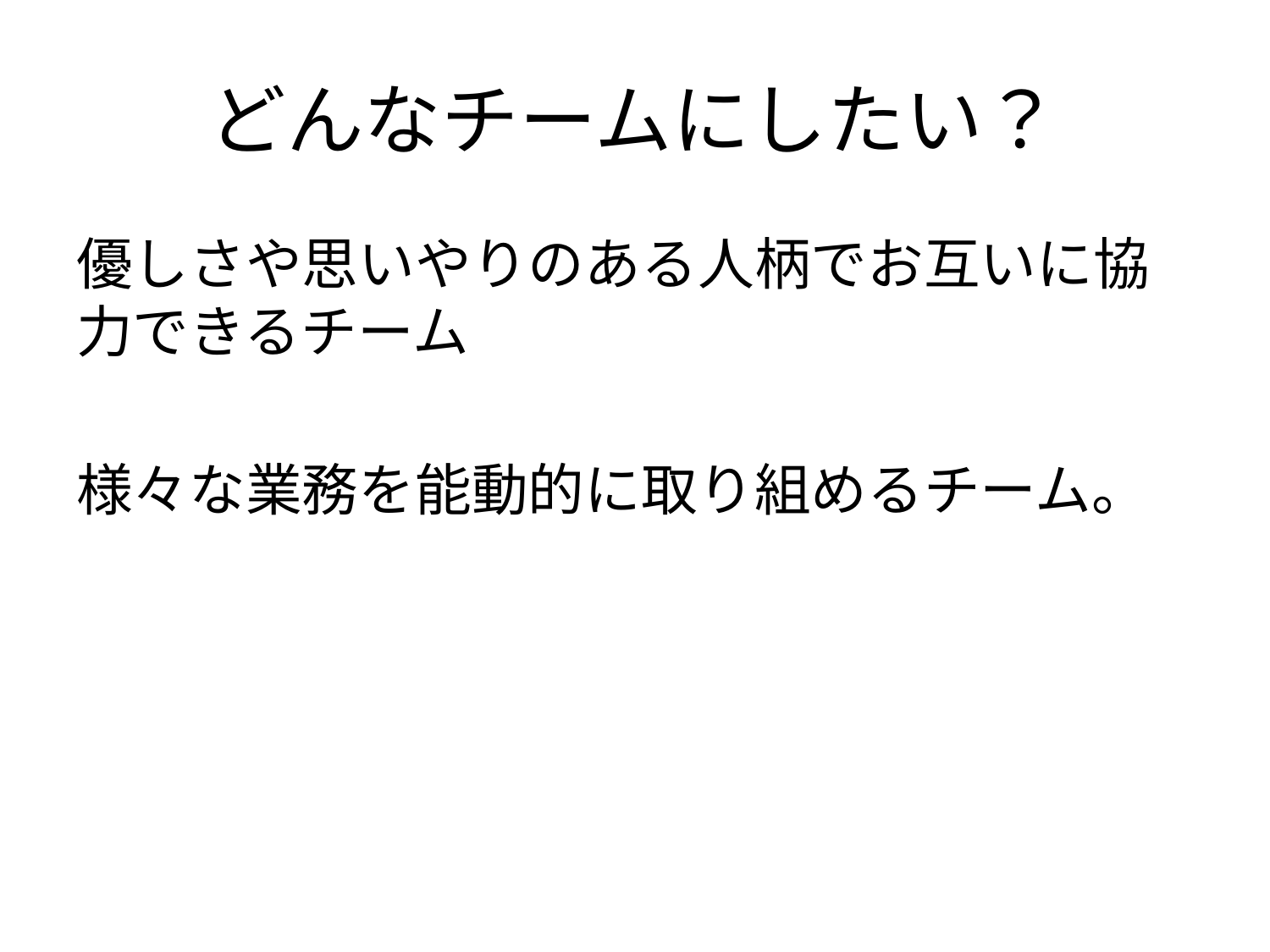

# どんなチームにしたい？
優しさや思いやりのある人柄でお互いに協力できるチーム

様々な業務を能動的に取り組めるチーム。